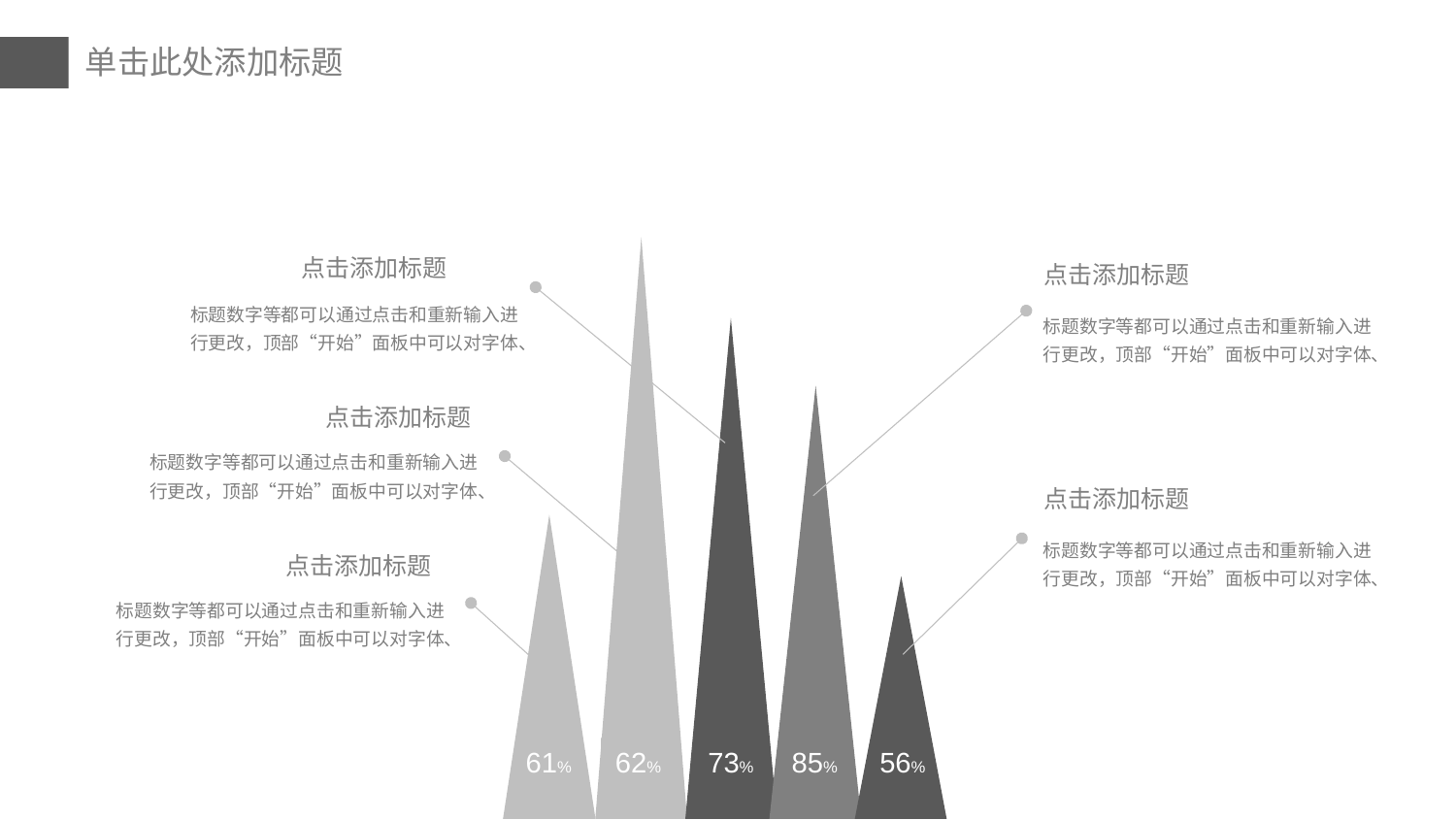

62%
点击添加标题
标题数字等都可以通过点击和重新输入进行更改，顶部“开始”面板中可以对字体、
点击添加标题
标题数字等都可以通过点击和重新输入进行更改，顶部“开始”面板中可以对字体、

73%

85%
点击添加标题
标题数字等都可以通过点击和重新输入进行更改，顶部“开始”面板中可以对字体、

点击添加标题
标题数字等都可以通过点击和重新输入进行更改，顶部“开始”面板中可以对字体、

61%

点击添加标题
标题数字等都可以通过点击和重新输入进行更改，顶部“开始”面板中可以对字体、

56%